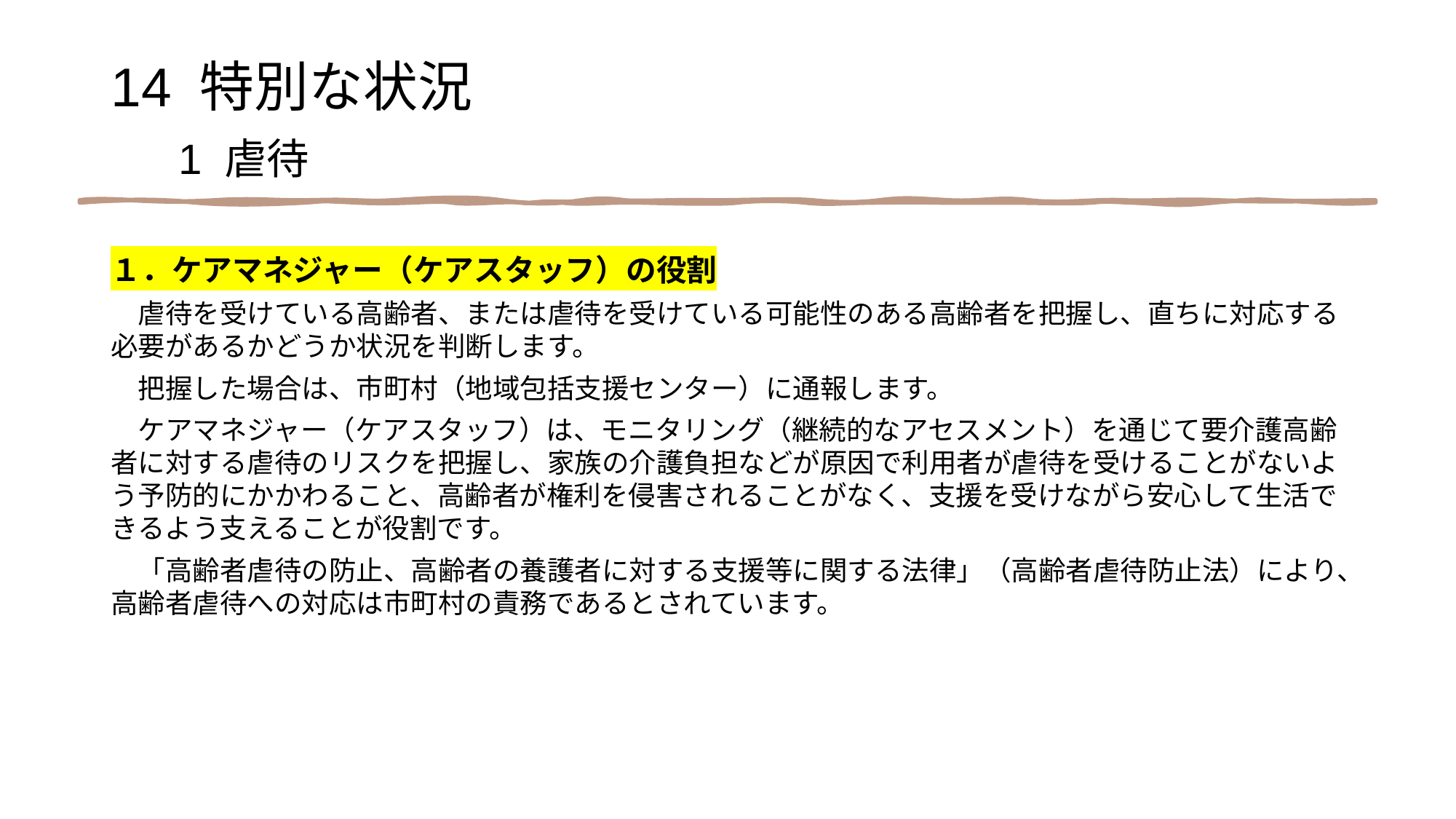

14 特別な状況
　1 虐待

１．ケアマネジャー（ケアスタッフ）の役割
　虐待を受けている高齢者、または虐待を受けている可能性のある高齢者を把握し、直ちに対応する必要があるかどうか状況を判断します。
　把握した場合は、市町村（地域包括支援センター）に通報します。
　ケアマネジャー（ケアスタッフ）は、モニタリング（継続的なアセスメント）を通じて要介護高齢者に対する虐待のリスクを把握し、家族の介護負担などが原因で利用者が虐待を受けることがないよう予防的にかかわること、高齢者が権利を侵害されることがなく、支援を受けながら安心して生活できるよう支えることが役割です。
　「高齢者虐待の防止、高齢者の養護者に対する支援等に関する法律」（高齢者虐待防止法）により、高齢者虐待への対応は市町村の責務であるとされています。